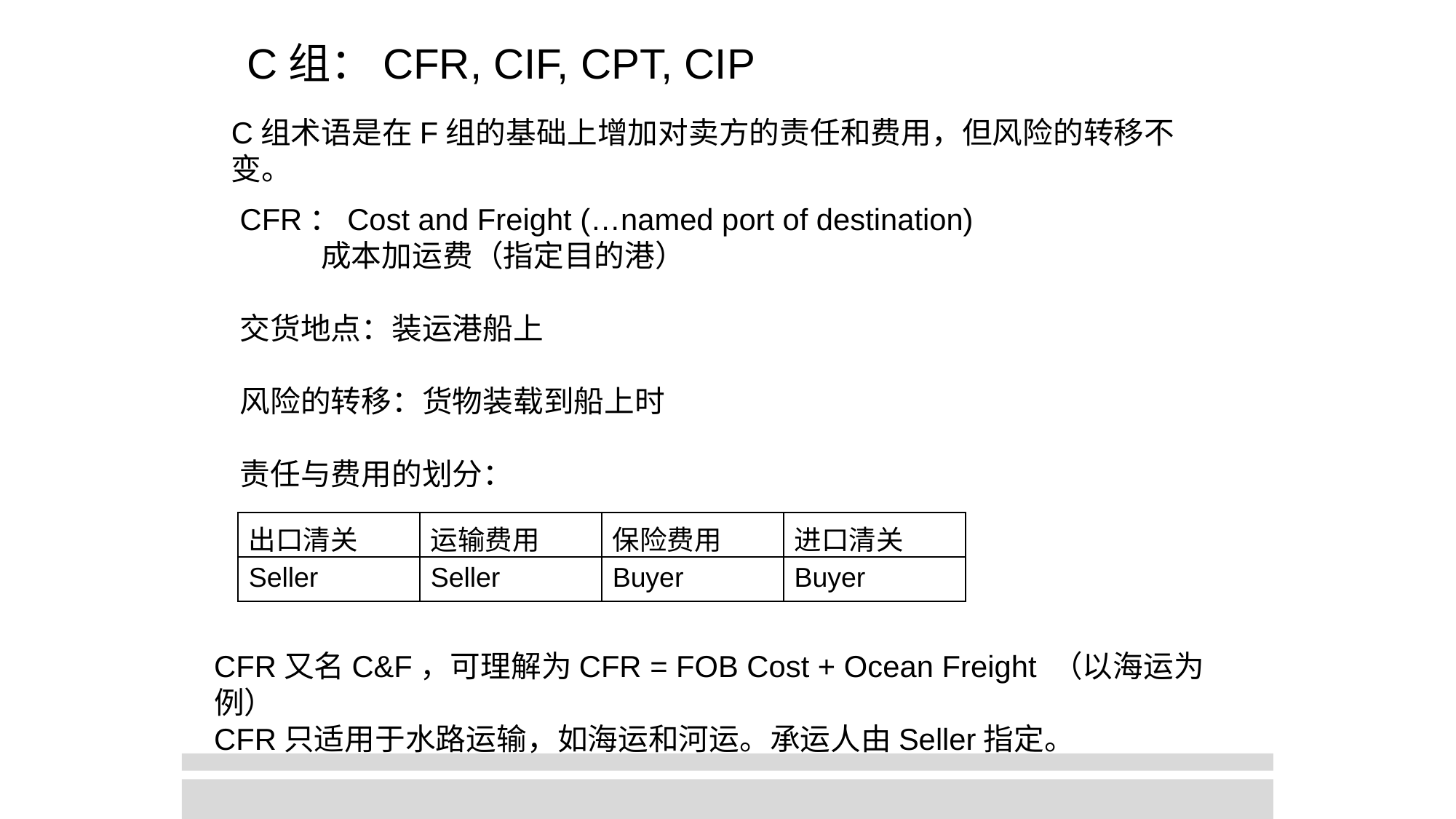

C组：CFR, CIF, CPT, CIP
C组术语是在F组的基础上增加对卖方的责任和费用，但风险的转移不变。
CFR：Cost and Freight (…named port of destination)
           成本加运费（指定目的港）

交货地点：装运港船上

风险的转移：货物装载到船上时

责任与费用的划分：

| 出口清关 | 运输费用 | 保险费用 | 进口清关 |
| --- | --- | --- | --- |
| Seller | Seller | Buyer | Buyer |
CFR又名C&F，可理解为CFR = FOB Cost + Ocean Freight （以海运为例）
CFR只适用于水路运输，如海运和河运。承运人由Seller指定。